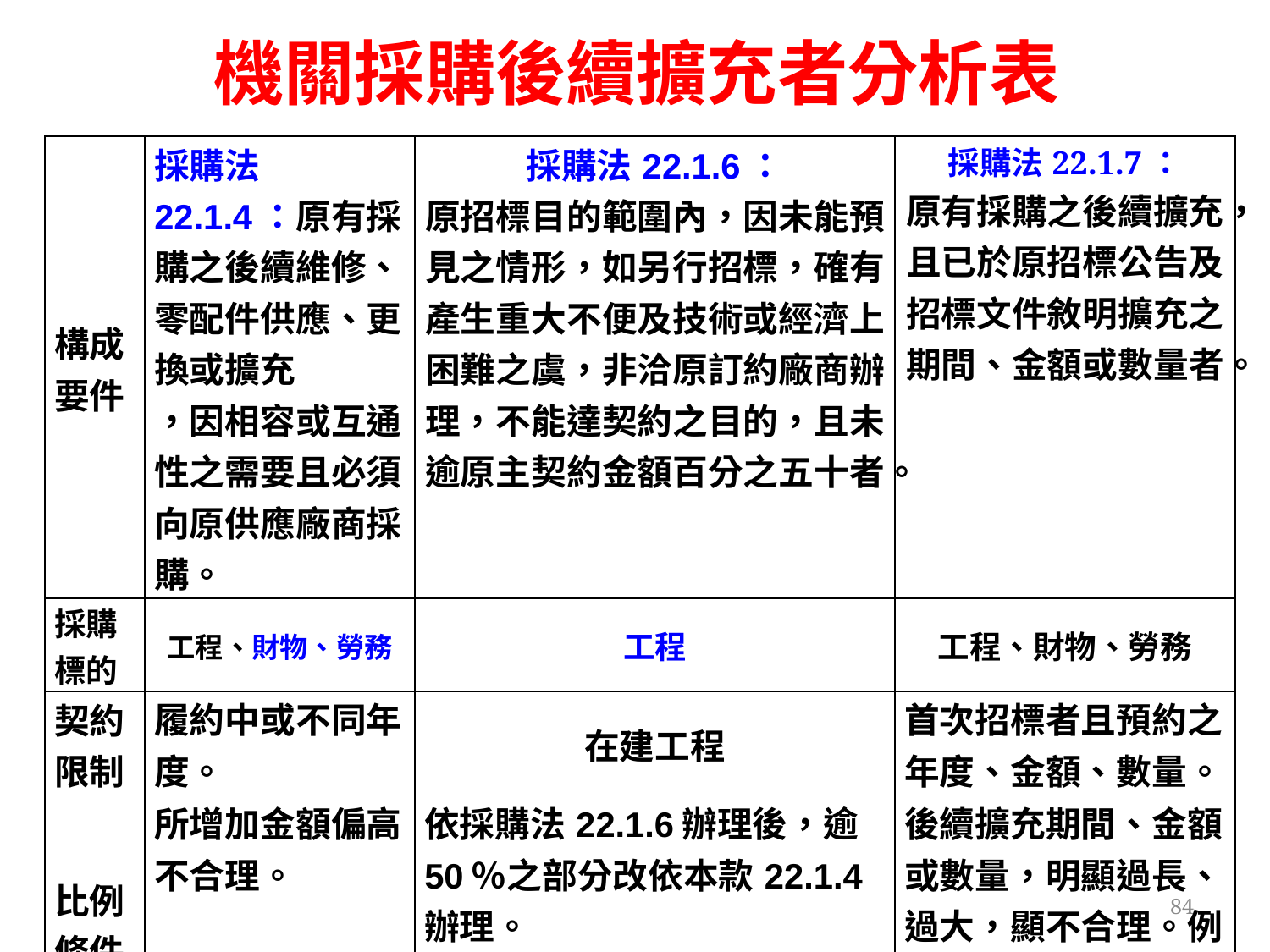

機關採購後續擴充者分析表
| 構成 要件 | 採購法22.1.4：原有採購之後續維修、零配件供應、更換或擴充 ，因相容或互通性之需要且必須向原供應廠商採購。 | 採購法22.1.6： 原招標目的範圍內，因未能預見之情形，如另行招標，確有產生重大不便及技術或經濟上困難之虞，非洽原訂約廠商辦理，不能達契約之目的，且未逾原主契約金額百分之五十者。 | 採購法22.1.7： 原有採購之後續擴充，且已於原招標公告及招標文件敘明擴充之期間、金額或數量者。 |
| --- | --- | --- | --- |
| 採購 標的 | 工程、財物、勞務 | 工程 | 工程、財物、勞務 |
| 契約 限制 | 履約中或不同年度。 | 在建工程 | 首次招標者且預約之年度、金額、數量。 |
| 比例 條件 | 所增加金額偏高不合理。 | 依採購法22.1.6辦理後，逾50％之部分改依本款22.1.4辦理。 | 後續擴充期間、金額或數量，明顯過長、過大，顯不合理。例如原有採購清潔服務1年，後續擴充4年。 |
84